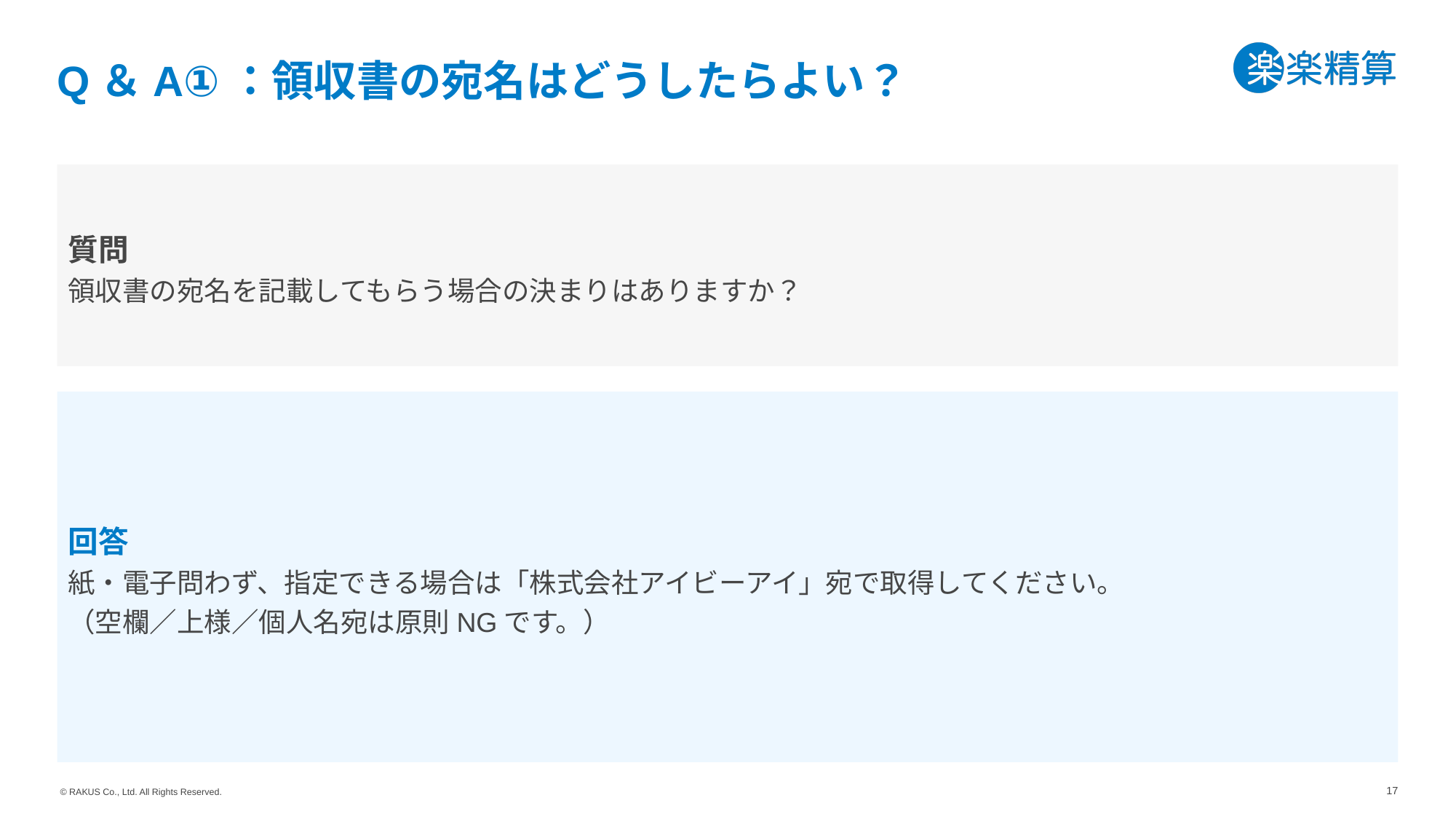

# Q＆A①：領収書の宛名はどうしたらよい？
質問
領収書の宛名を記載してもらう場合の決まりはありますか？
回答
紙・電子問わず、指定できる場合は「株式会社アイビーアイ」宛で取得してください。
（空欄／上様／個人名宛は原則NGです。）

17